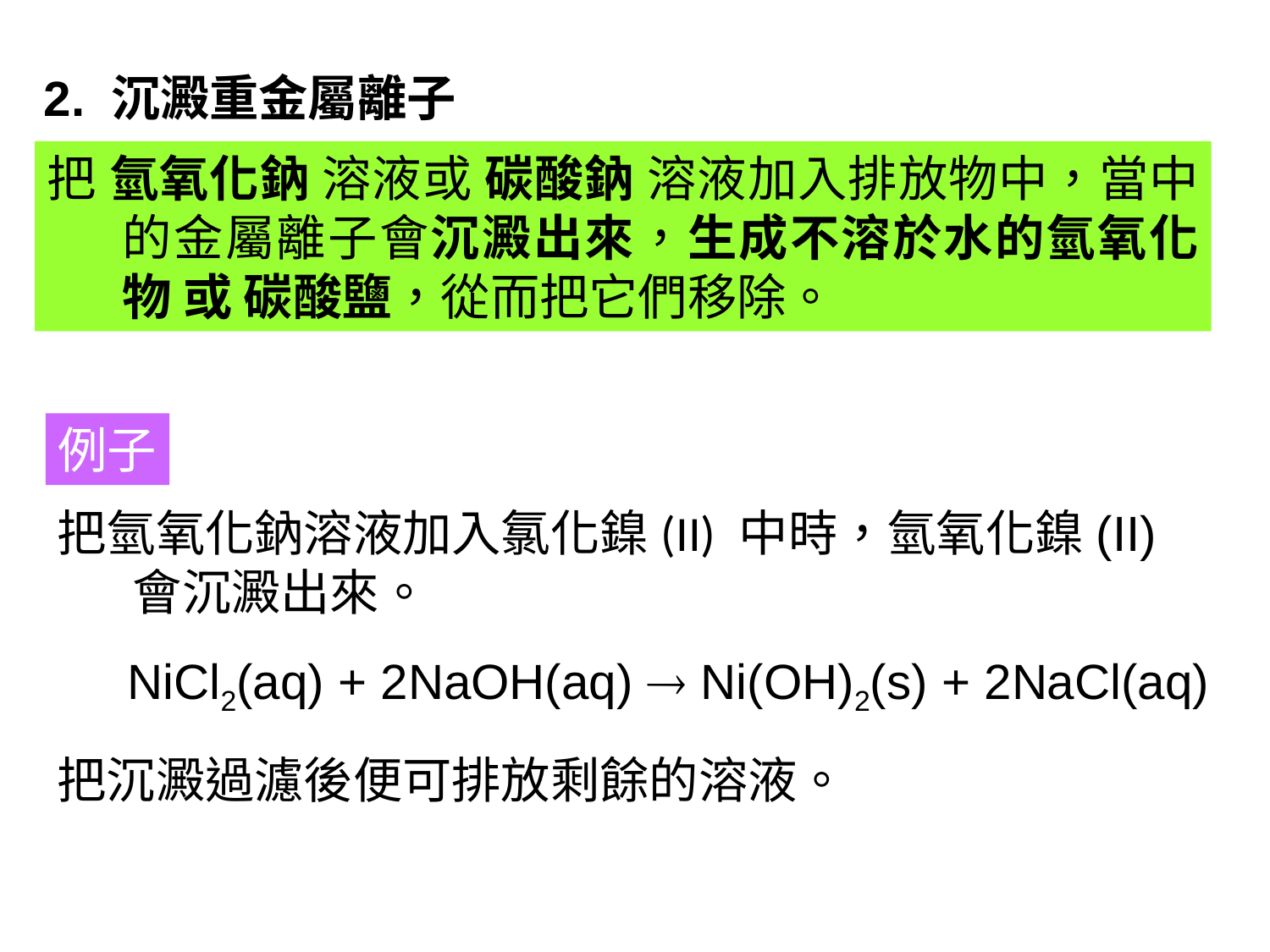

2. 沉澱重金屬離子
把 氫氧化鈉 溶液或 碳酸鈉 溶液加入排放物中，當中的金屬離子會沉澱出來，生成不溶於水的氫氧化物 或 碳酸鹽，從而把它們移除。
例子
把氫氧化鈉溶液加入氯化鎳(II) 中時，氫氧化鎳(II)
	會沉澱出來。
NiCl2(aq) + 2NaOH(aq) → Ni(OH)2(s) + 2NaCl(aq)
把沉澱過濾後便可排放剩餘的溶液。